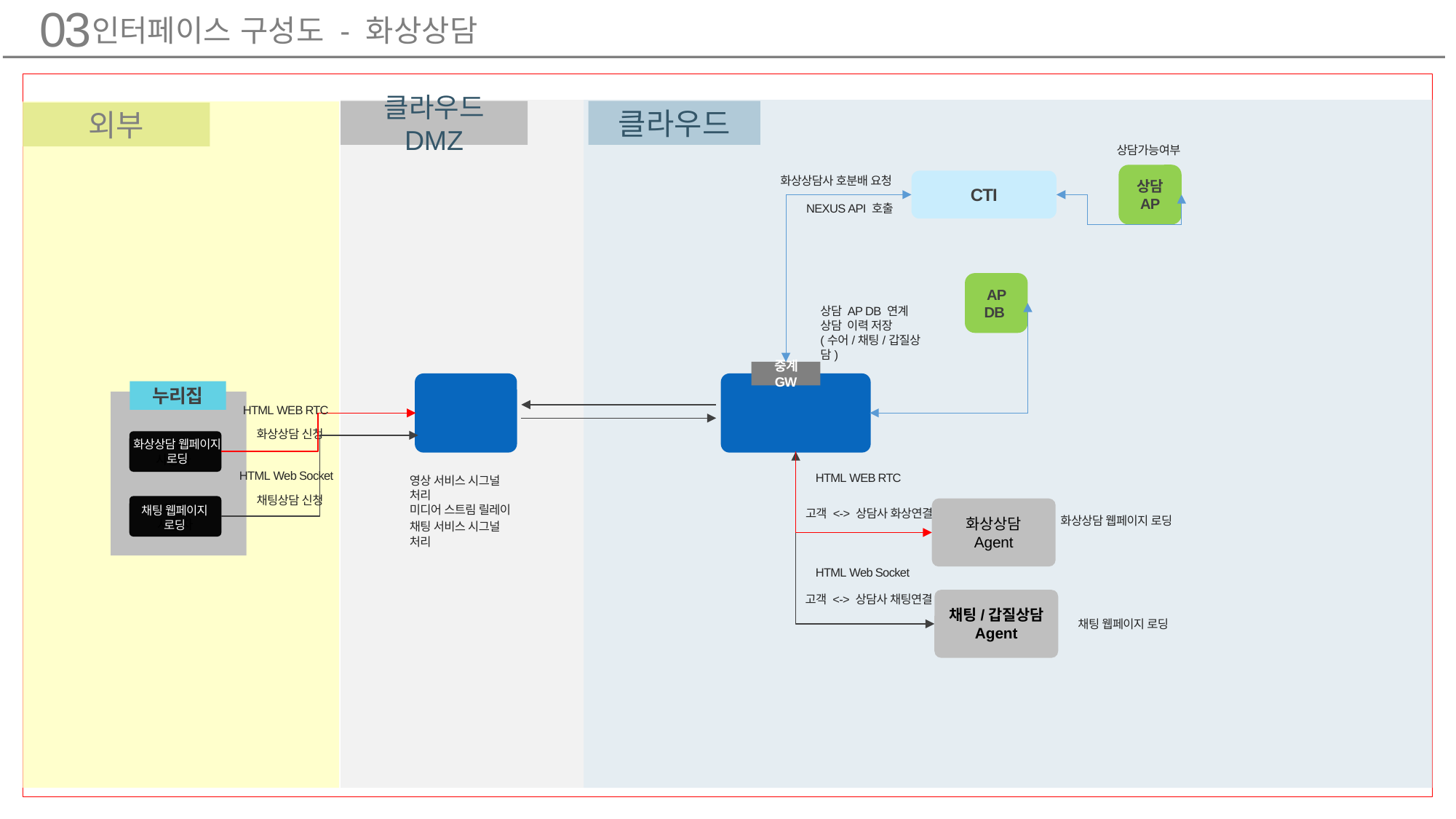

03
인터페이스 구성도 - 화상상담

클라우드 DMZ
클라우드

외부
상담가능여부

상담
AP
CTI
화상상담사 호분배 요청
NEXUS API 호출
AP DB
상담 AP DB 연계
상담  이력 저장
(수어/채팅/갑질상담)

중계 GW
중계화상
/채팅
메인 화상
/채팅
누리집

HTML WEB RTC
화상상담 신청
화상
사용자
화상상담 웹페이지
로딩
HTML Web Socket
HTML WEB RTC
영상 서비스 시그널 처리
미디어 스트림 릴레이
채팅상담 신청
채팅
사용자
화상상담
Agent
채팅 웹페이지
로딩
고객 <-> 상담사 화상연결
화상상담 웹페이지 로딩
채팅 서비스 시그널 처리
HTML Web Socket
채팅/갑질상담
Agent
고객 <-> 상담사 채팅연결
채팅 웹페이지 로딩